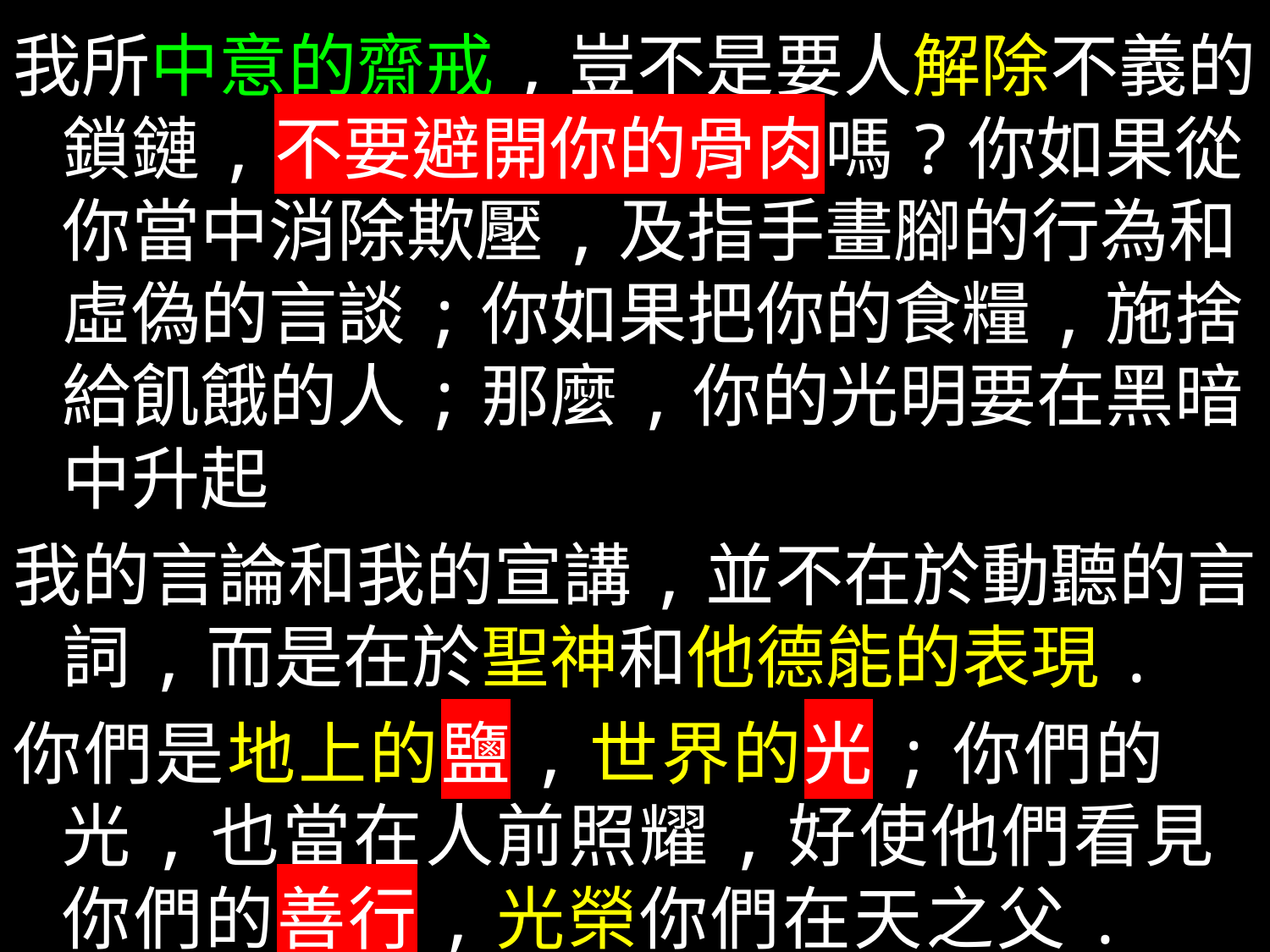

我所中意的齋戒,豈不是要人解除不義的鎖鏈,不要避開你的骨肉嗎?你如果從你當中消除欺壓,及指手畫腳的行為和虛偽的言談;你如果把你的食糧,施捨給飢餓的人;那麼,你的光明要在黑暗中升起
我的言論和我的宣講,並不在於動聽的言詞,而是在於聖神和他德能的表現.
你們是地上的鹽,世界的光;你們的光,也當在人前照耀,好使他們看見你們的善行,光榮你們在天之父.